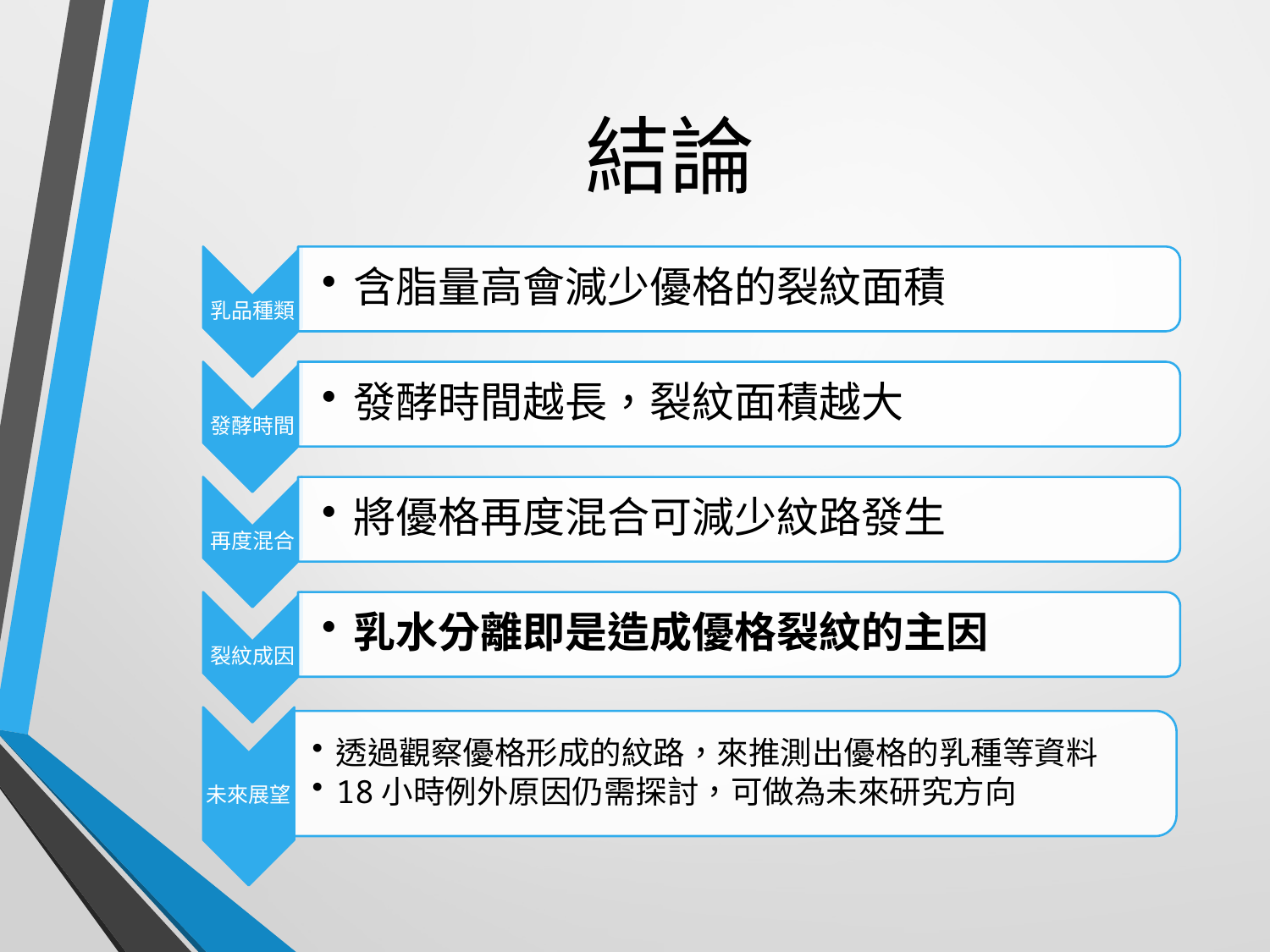

# 結論
乳品種類
含脂量高會減少優格的裂紋面積
發酵時間
發酵時間越長，裂紋面積越大
再度混合
將優格再度混合可減少紋路發生
裂紋成因
乳水分離即是造成優格裂紋的主因
未來展望
透過觀察優格形成的紋路，來推測出優格的乳種等資料
18小時例外原因仍需探討，可做為未來研究方向